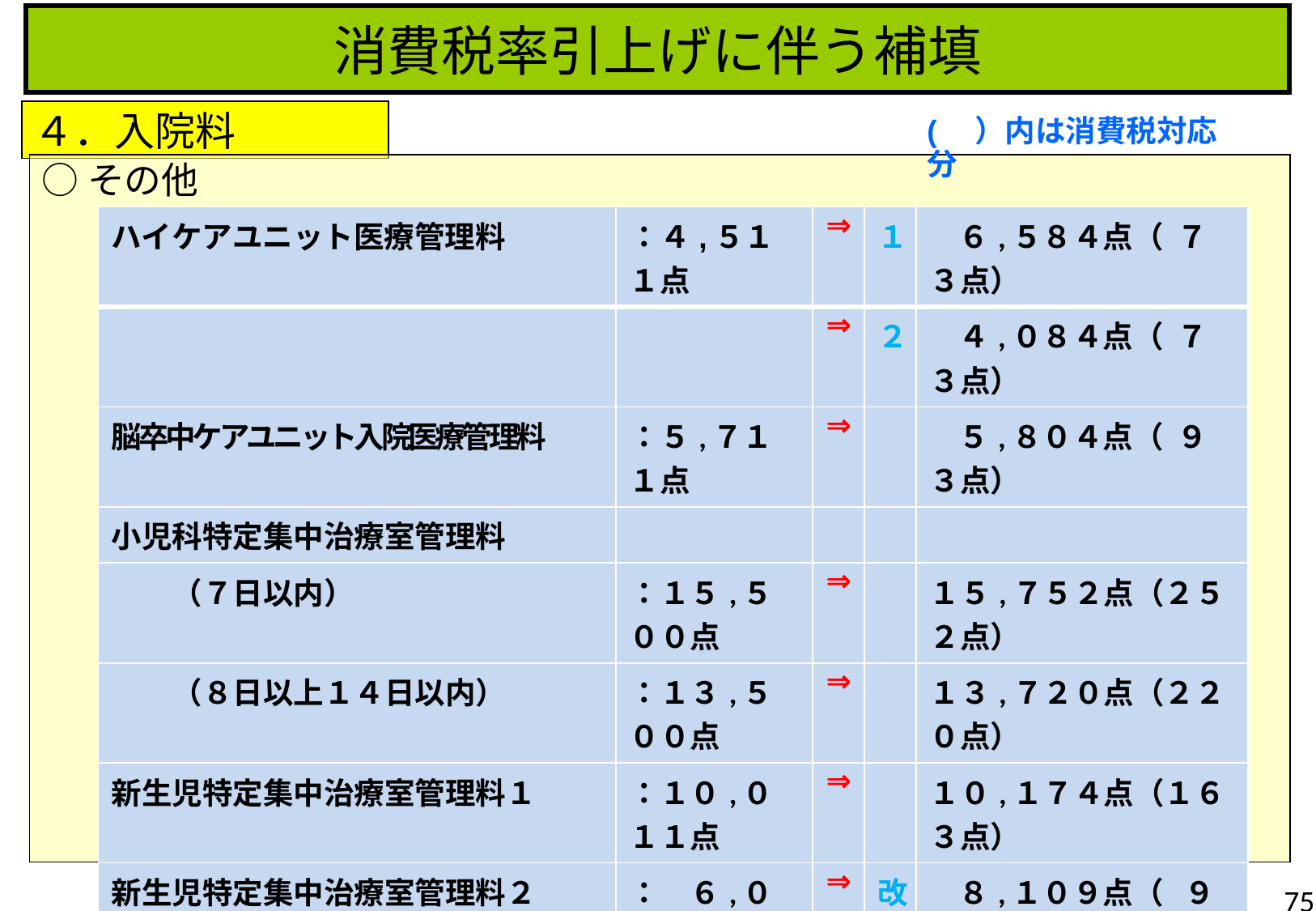

消費税率引上げに伴う補填
４．入院料
(　）内は消費税対応分
○その他

| ハイケアユニット医療管理料 | ：４,５１１点 | ⇒ | １ | ６,５８４点（ ７３点） |
| --- | --- | --- | --- | --- |
|  |  | ⇒ | ２ | ４,０８４点（ ７３点） |
| 脳卒中ケアユニット入院医療管理料 | ：５,７１１点 | ⇒ |  | ５,８０４点（ ９３点） |
| 小児科特定集中治療室管理料 |  |  |  |  |
| （７日以内） | ：１５,５００点 | ⇒ |  | １５,７５２点（２５２点） |
| （８日以上１４日以内） | ：１３,５００点 | ⇒ |  | １３,７２０点（２２０点） |
| 新生児特定集中治療室管理料１ | ：１０,０１１点 | ⇒ |  | １０,１７４点（１６３点） |
| 新生児特定集中治療室管理料２ | ：　６,０１１点 | ⇒ | 改 | ８,１０９点（ ９８点） |
| 総合周産期特定集中治療室管理料 |  |  |  |  |
| （母体・胎児集中治療室管理料） | ：　７,０１１点 | ⇒ |  | ７,１２５点（１１４点） |
| （新生児集中治療室管理料） | ：１０,０１１点 | ⇒ | 改 | １０,１７４点（１６３点） |
| 新生児治療回復室入院医療管理料 | ： ５,４１１点 | ⇒ |  | ５,４９９点（ ８８点） |
75